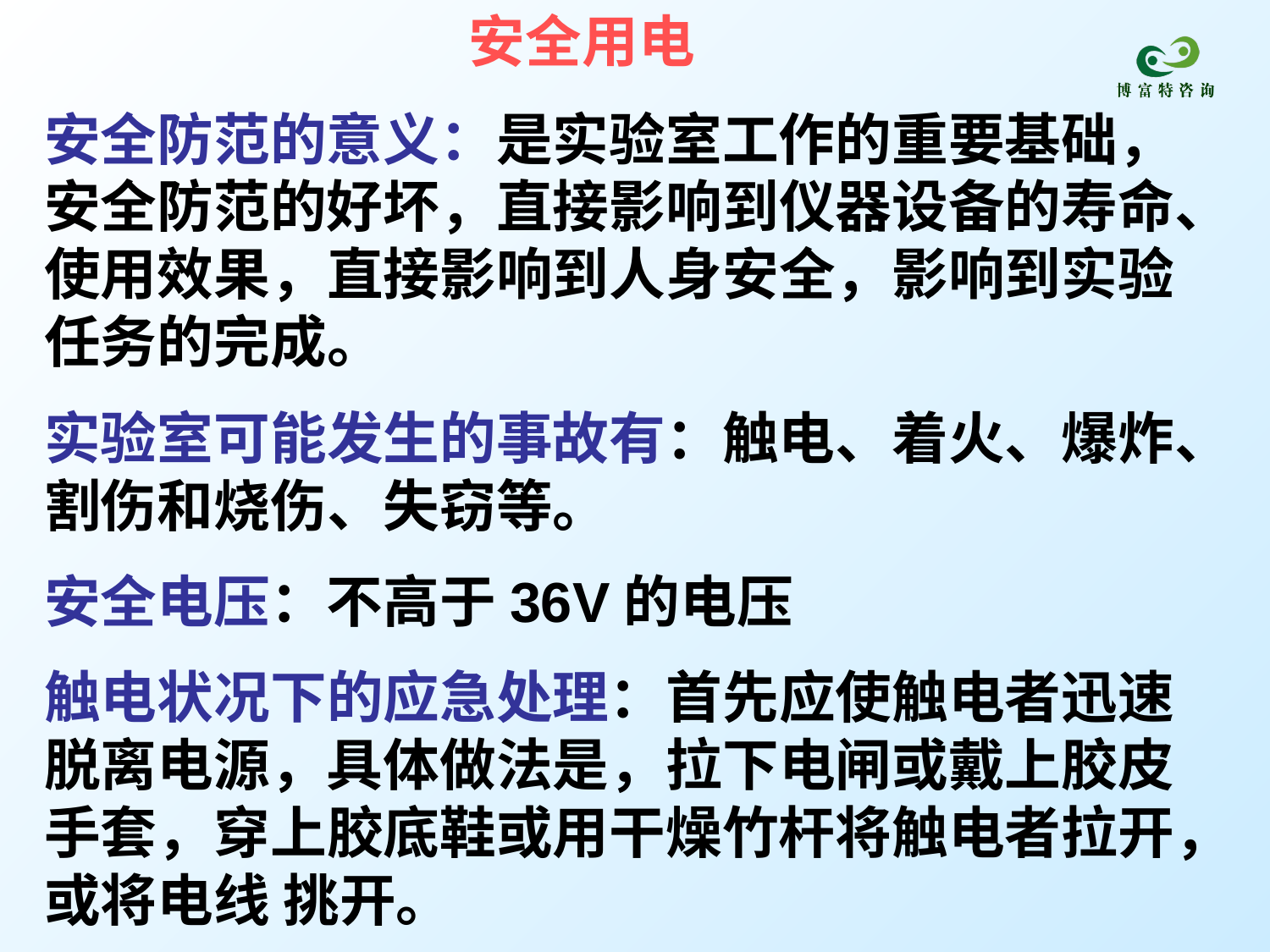

安全用电
安全防范的意义：是实验室工作的重要基础，安全防范的好坏，直接影响到仪器设备的寿命、使用效果，直接影响到人身安全，影响到实验任务的完成。
实验室可能发生的事故有：触电、着火、爆炸、割伤和烧伤、失窃等。
安全电压：不高于36V的电压
触电状况下的应急处理：首先应使触电者迅速脱离电源，具体做法是，拉下电闸或戴上胶皮手套，穿上胶底鞋或用干燥竹杆将触电者拉开，或将电线 挑开。